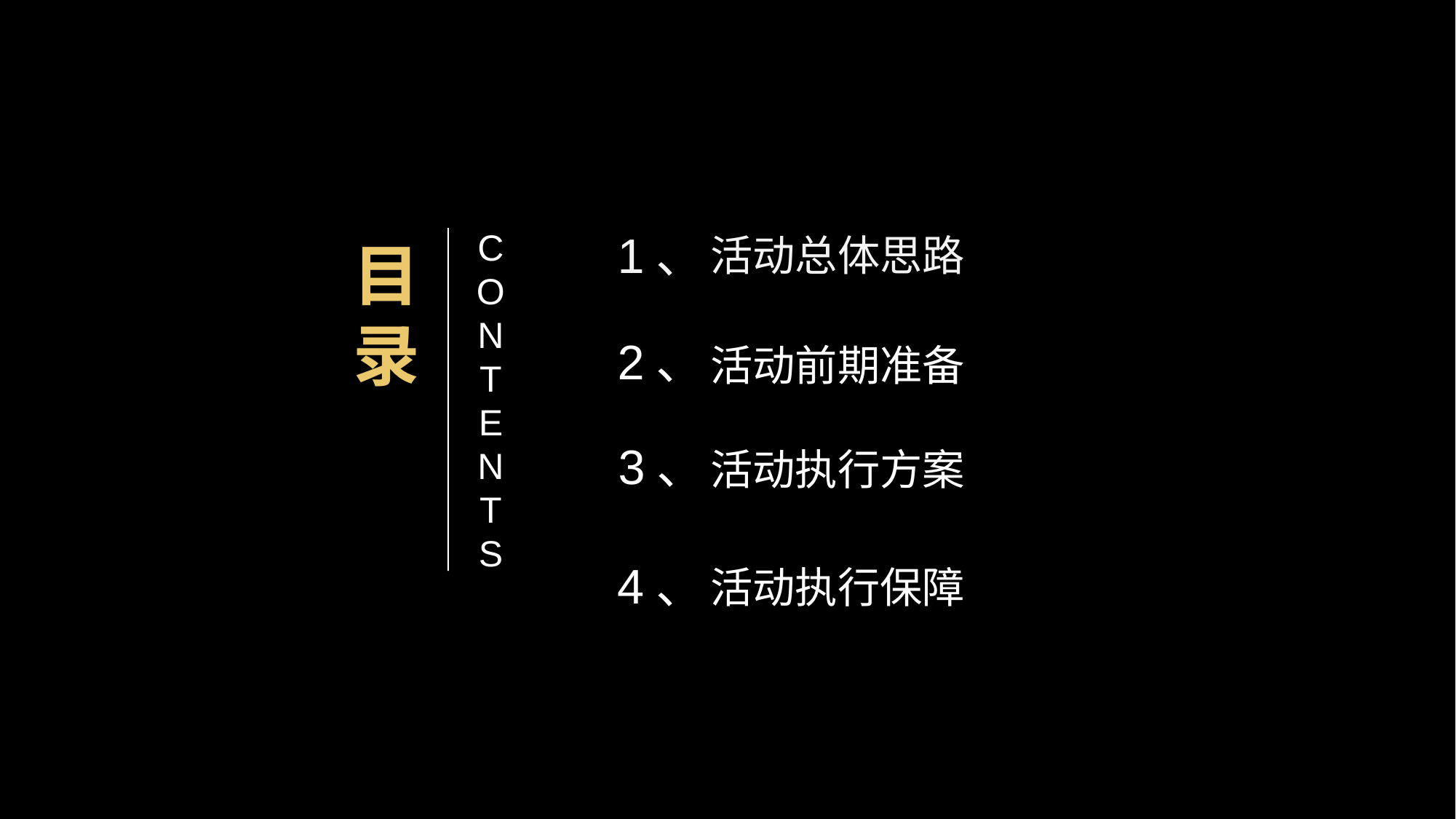

C
O
N
T
E
N
T
S
1、
活动总体思路
目录

2、
活动前期准备
3、
活动执行方案
4、
活动执行保障